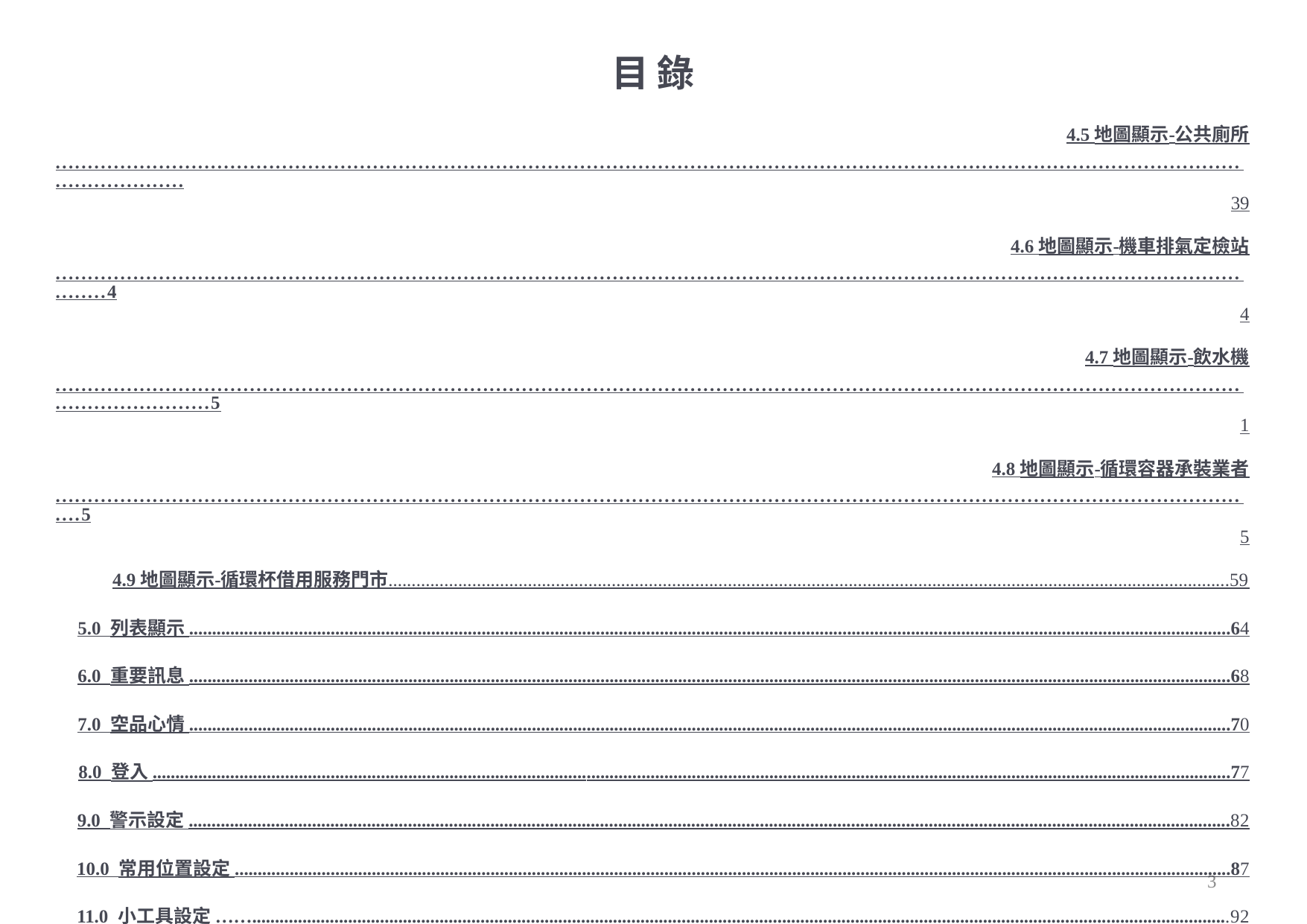

目 錄
4.5 地圖顯示-公共廁所...........................................................................................................................................................................................................39
4.6 地圖顯示-機車排氣定檢站...............................................................................................................................................................................................44
4.7 地圖顯示-飲水機...............................................................................................................................................................................................................51
4.8 地圖顯示-循環容器承裝業者...........................................................................................................................................................................................55
4.9 地圖顯示-循環杯借用服務門市.....................................................................................................................................................................................59
5.0  列表顯示 ....................................................................................................................................................................................................................................64
6.0  重要訊息 ....................................................................................................................................................................................................................................68
7.0  空品心情 ....................................................................................................................................................................................................................................70
8.0  登入 ............................................................................................................................................................................................................................................77
9.0  警示設定 ....................................................................................................................................................................................................................................82
10.0  常用位置設定 ..........................................................................................................................................................................................................................87
11.0  小工具設定 ……......................................................................................................................................................................................................................92
12.0  系統設定 ..................................................................................................................................................................................................................................97
13.0  系統說明 ..............................................................................................................................................................................................................................98
14.0  系統公告 ..................................................................................................................................................................................................................................99
15.0  關於 ........................................................................................................................................................................................................................................100
3